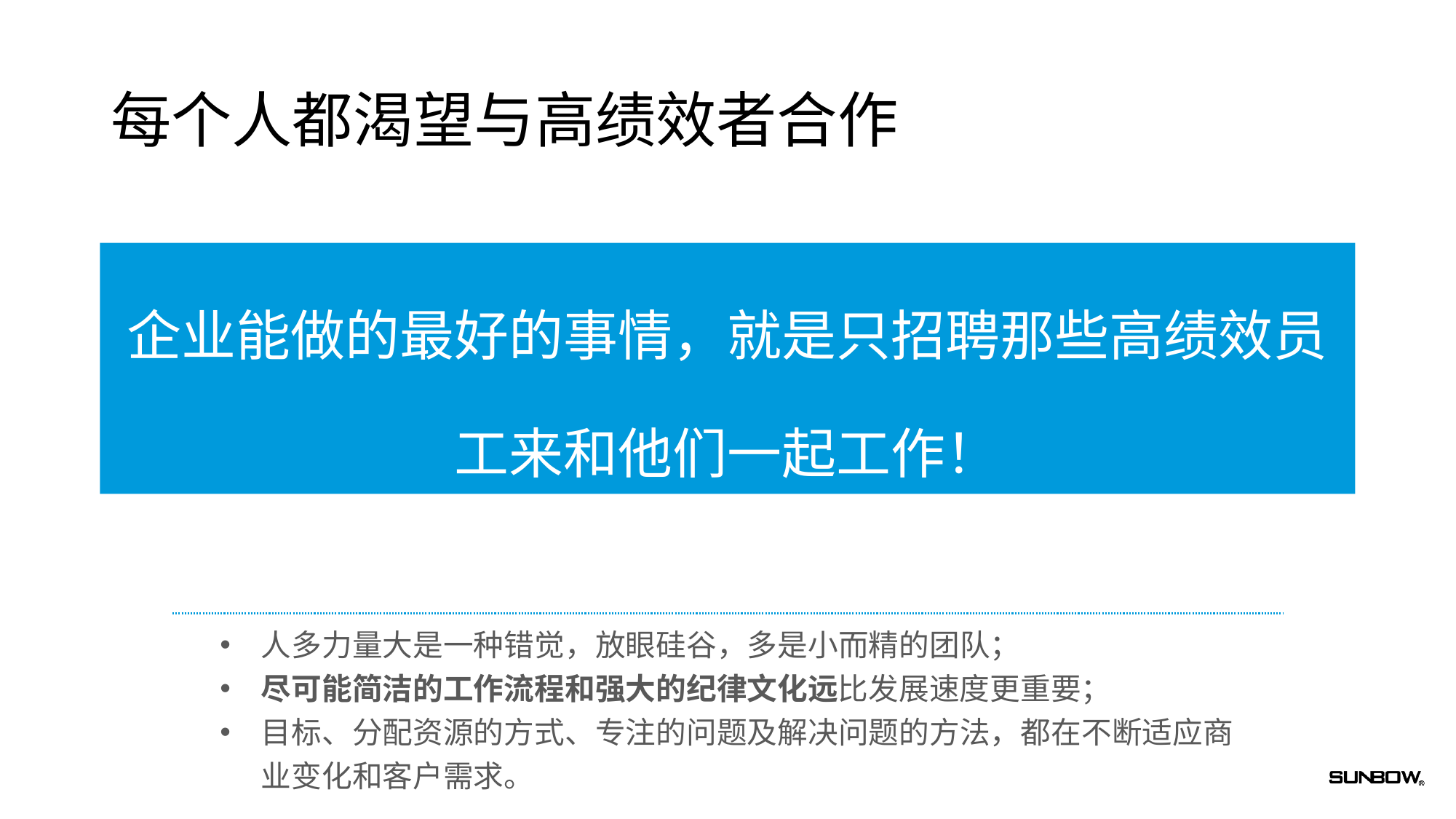

# 每个人都渴望与高绩效者合作
企业能做的最好的事情，就是只招聘那些高绩效员工来和他们一起工作！
人多力量大是一种错觉，放眼硅谷，多是小而精的团队；
尽可能简洁的工作流程和强大的纪律文化远比发展速度更重要；
目标、分配资源的方式、专注的问题及解决问题的方法，都在不断适应商业变化和客户需求。
5